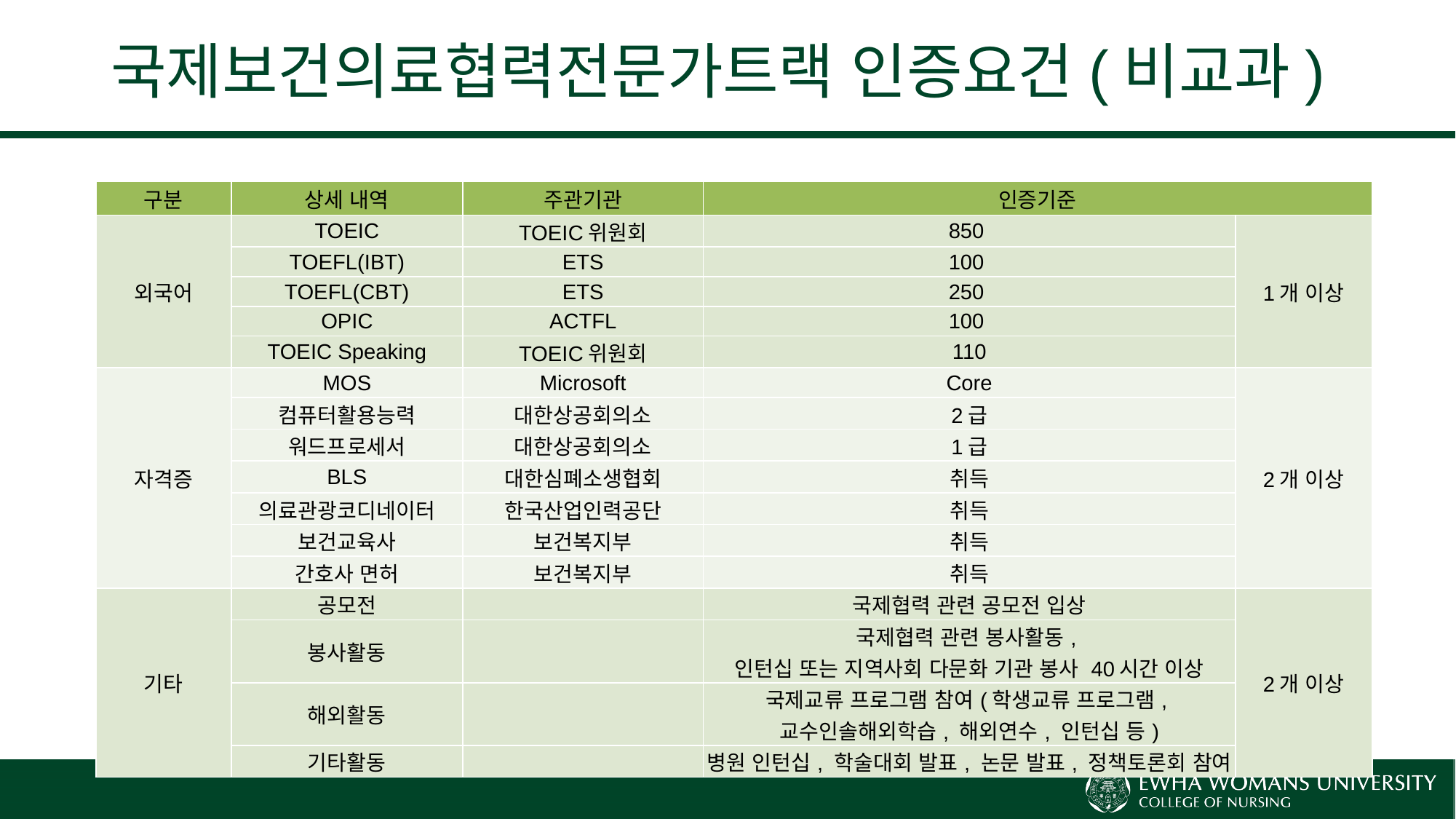

# 국제보건의료협력전문가트랙 인증요건(비교과)
| 구분 | 상세 내역 | 주관기관 | 인증기준 |  |
| --- | --- | --- | --- | --- |
| 외국어 | TOEIC | TOEIC위원회 | 850 | 1개 이상 |
|  | TOEFL(IBT) | ETS | 100 |  |
|  | TOEFL(CBT) | ETS | 250 |  |
|  | OPIC | ACTFL | 100 |  |
|  | TOEIC Speaking | TOEIC위원회 | 110 |  |
| 자격증 | MOS | Microsoft | Core | 2개 이상 |
|  | 컴퓨터활용능력 | 대한상공회의소 | 2급 |  |
|  | 워드프로세서 | 대한상공회의소 | 1급 |  |
|  | BLS | 대한심폐소생협회 | 취득 |  |
|  | 의료관광코디네이터 | 한국산업인력공단 | 취득 |  |
|  | 보건교육사 | 보건복지부 | 취득 |  |
|  | 간호사 면허 | 보건복지부 | 취득 |  |
| 기타 | 공모전 |  | 국제협력 관련 공모전 입상 | 2개 이상 |
|  | 봉사활동 |  | 국제협력 관련 봉사활동, 인턴십 또는 지역사회 다문화 기관 봉사 40시간 이상 |  |
|  | 해외활동 |  | 국제교류 프로그램 참여(학생교류 프로그램, 교수인솔해외학습, 해외연수, 인턴십 등) |  |
|  | 기타활동 |  | 병원 인턴십, 학술대회 발표, 논문 발표, 정책토론회 참여 |  |